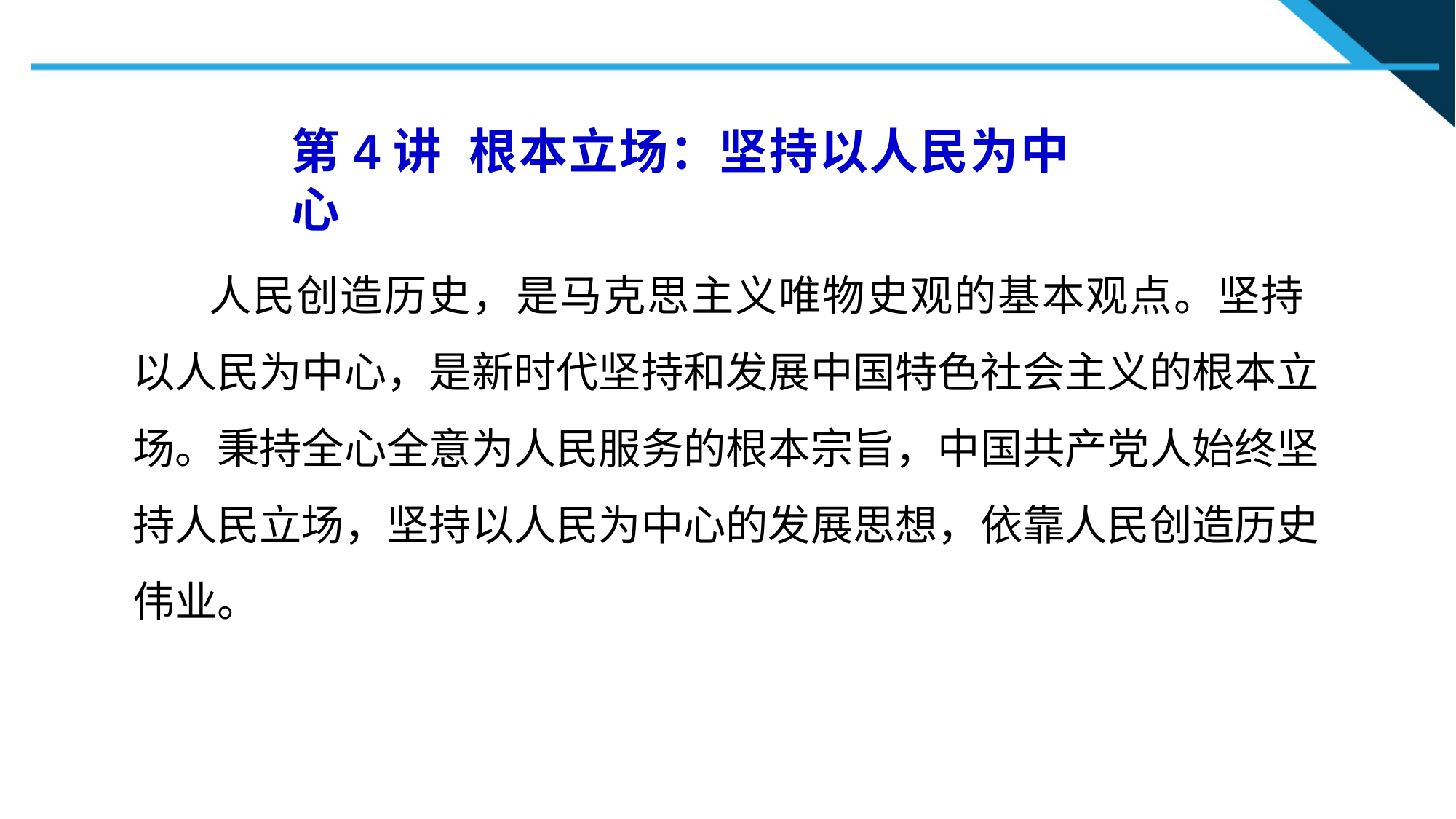

第4讲  根本立场：坚持以人民为中心
       人民创造历史，是马克思主义唯物史观的基本观点。坚持以人民为中心，是新时代坚持和发展中国特色社会主义的根本立场。秉持全心全意为人民服务的根本宗旨，中国共产党人始终坚持人民立场，坚持以人民为中心的发展思想，依靠人民创造历史伟业。